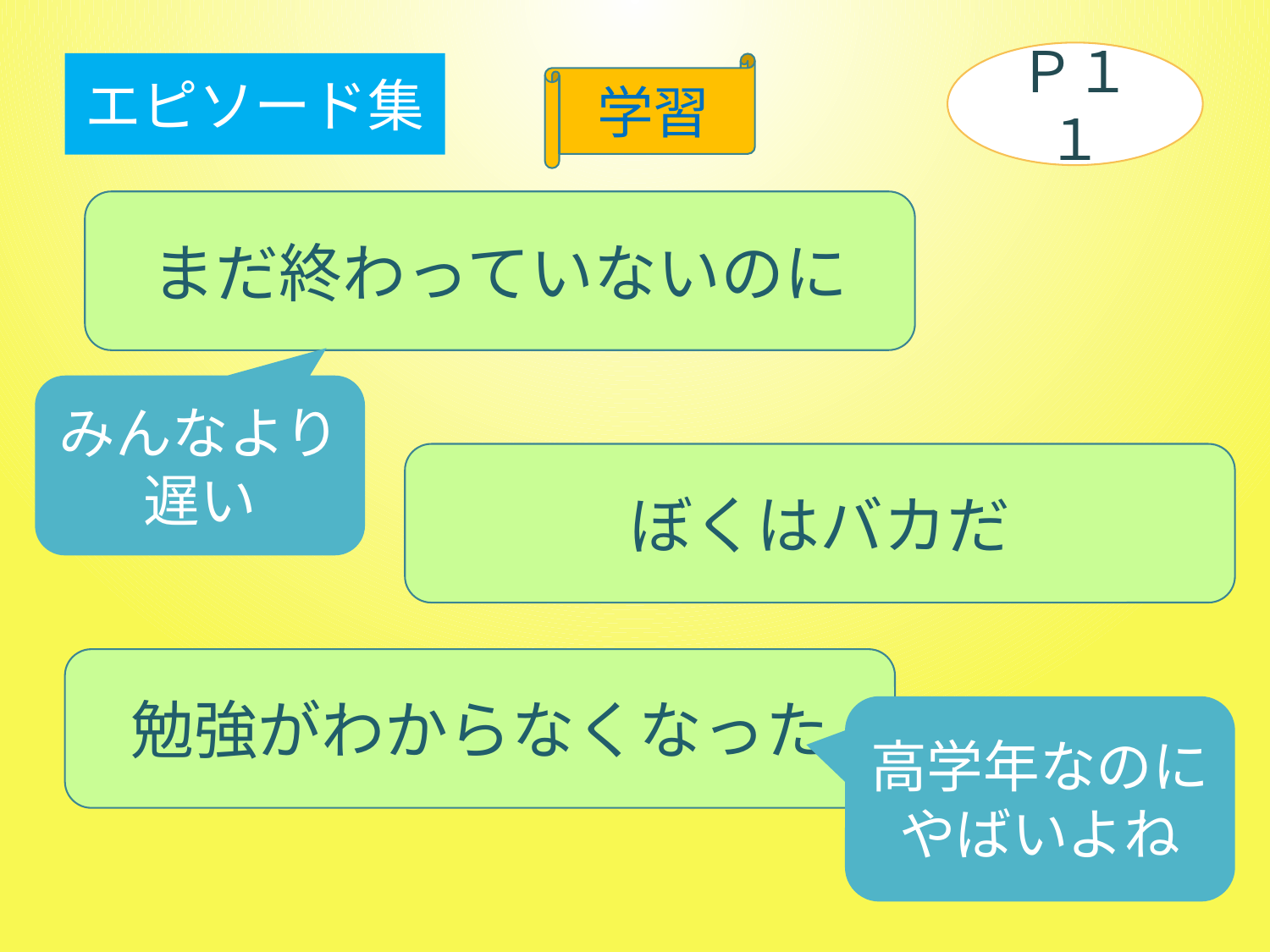

Ｐ１１
エピソード集
学習
まだ終わっていないのに
みんなより遅い
ぼくはバカだ
勉強がわからなくなった
高学年なのにやばいよね